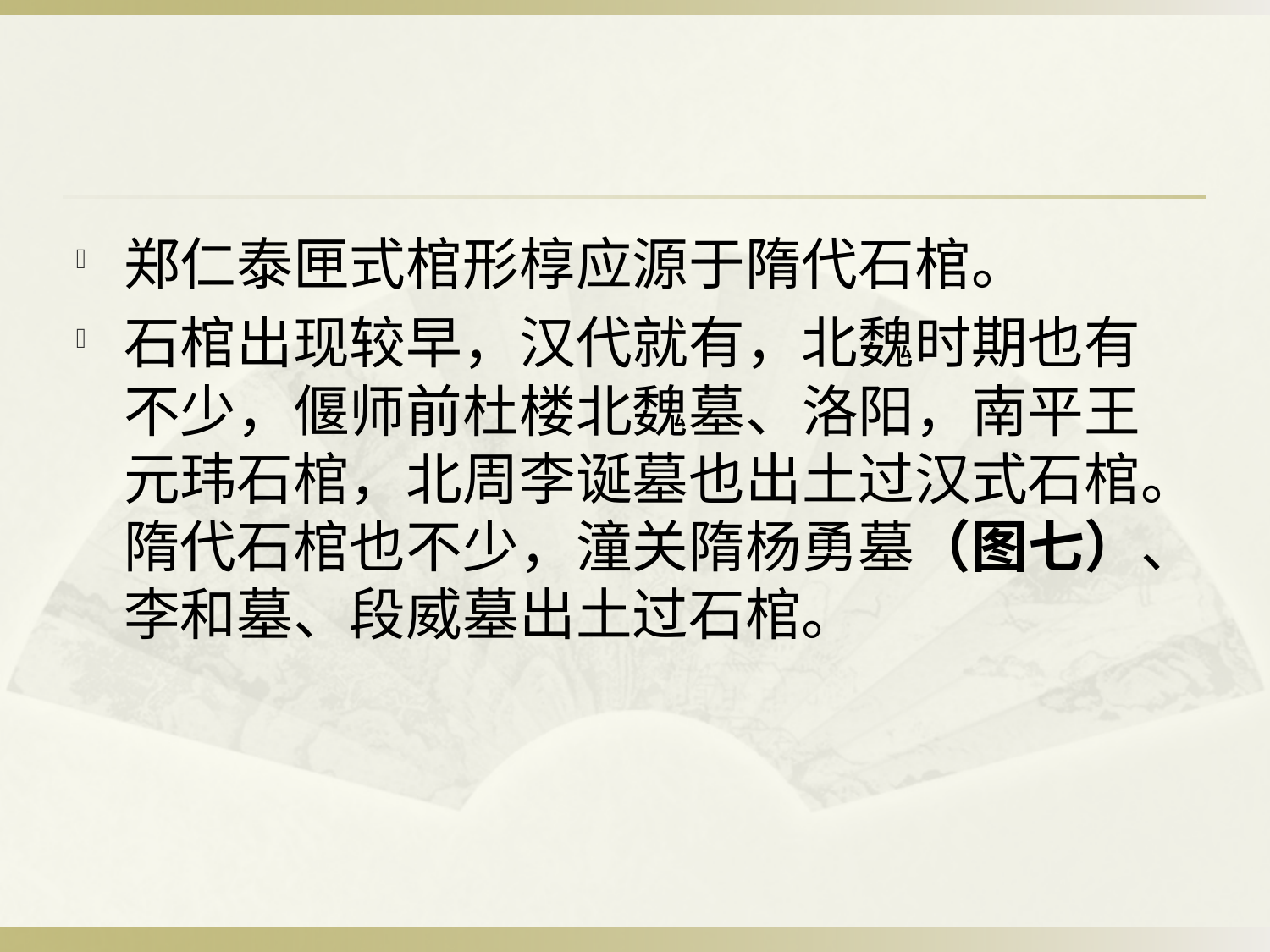

#
郑仁泰匣式棺形椁应源于隋代石棺。
石棺出现较早，汉代就有，北魏时期也有不少，偃师前杜楼北魏墓、洛阳，南平王元玮石棺，北周李诞墓也出土过汉式石棺。隋代石棺也不少，潼关隋杨勇墓（图七）、李和墓、段威墓出土过石棺。